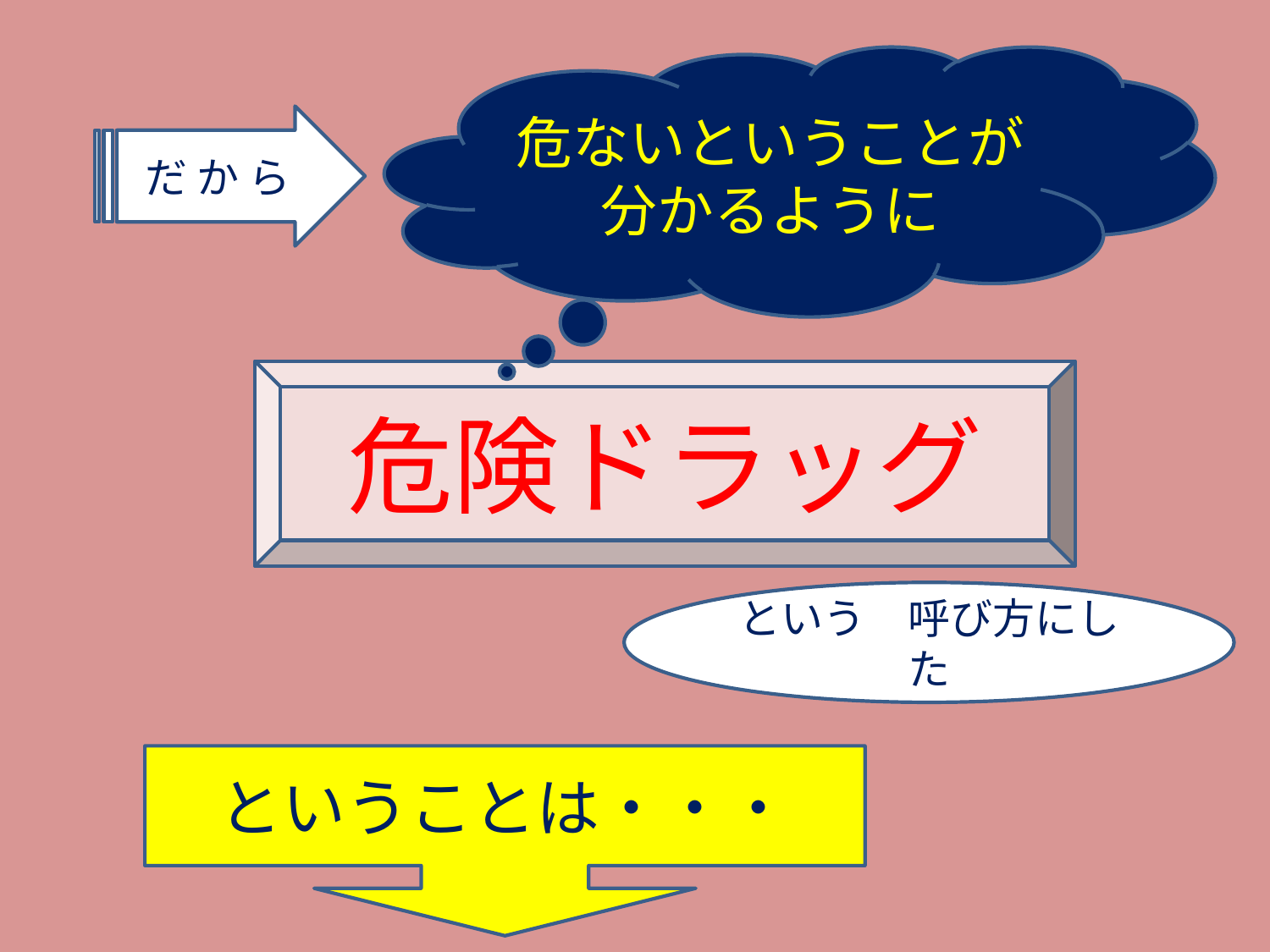

危ないということが
分かるように
だ か ら
危険ドラッグ
という　呼び方にした
ということは・・・